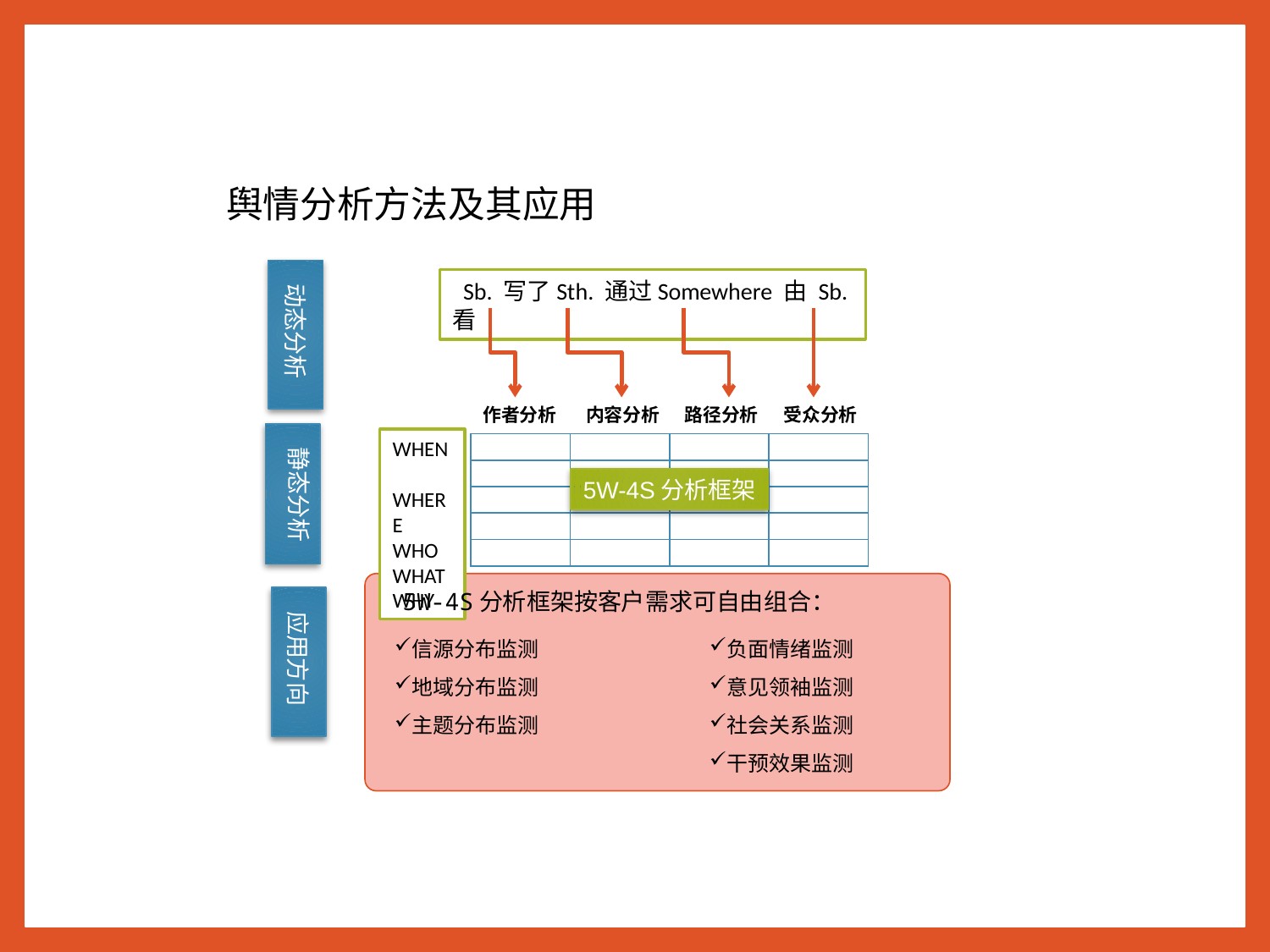

舆情分析方法及其应用
 动态分析
  Sb. 写了Sth. 通过Somewhere 由 Sb.看
作者分析       内容分析      路径分析      受众分析
 静态分析
WHEN  WHERE  WHO  WHAT WHY
|  |  |  |  |
| --- | --- | --- | --- |
|  |  |  |  |
|  |  |  |  |
|  |  |  |  |
|  |  |  |  |
5W-4S分析框架
5W-4S分析框架按客户需求可自由组合：

 应用方向
信源分布监测
地域分布监测
主题分布监测
负面情绪监测
意见领袖监测
社会关系监测
干预效果监测